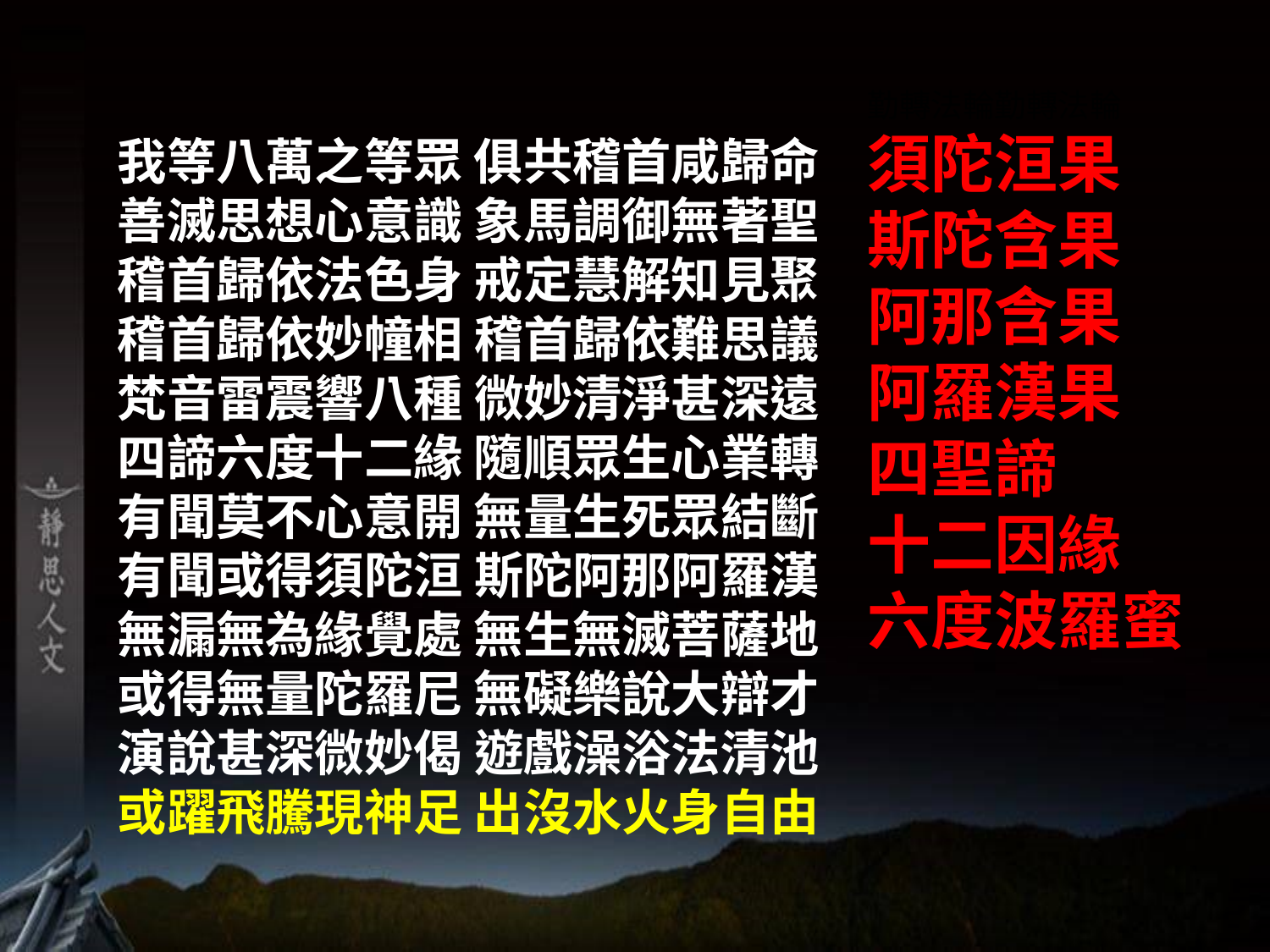

# 我等八萬之等眾 俱共稽首咸歸命 善滅思想心意識 象馬調御無著聖 稽首歸依法色身 戒定慧解知見聚 稽首歸依妙幢相 稽首歸依難思議 梵音雷震響八種 微妙清淨甚深遠 四諦六度十二緣 隨順眾生心業轉 有聞莫不心意開 無量生死眾結斷 有聞或得須陀洹 斯陀阿那阿羅漢 無漏無為緣覺處 無生無滅菩薩地 或得無量陀羅尼 無礙樂說大辯才 演說甚深微妙偈 遊戲澡浴法清池 或躍飛騰現神足 出沒水火身自由
勤轉法輪勤轉法輪
須陀洹果
斯陀含果
阿那含果
阿羅漢果
四聖諦
十二因緣
六度波羅蜜